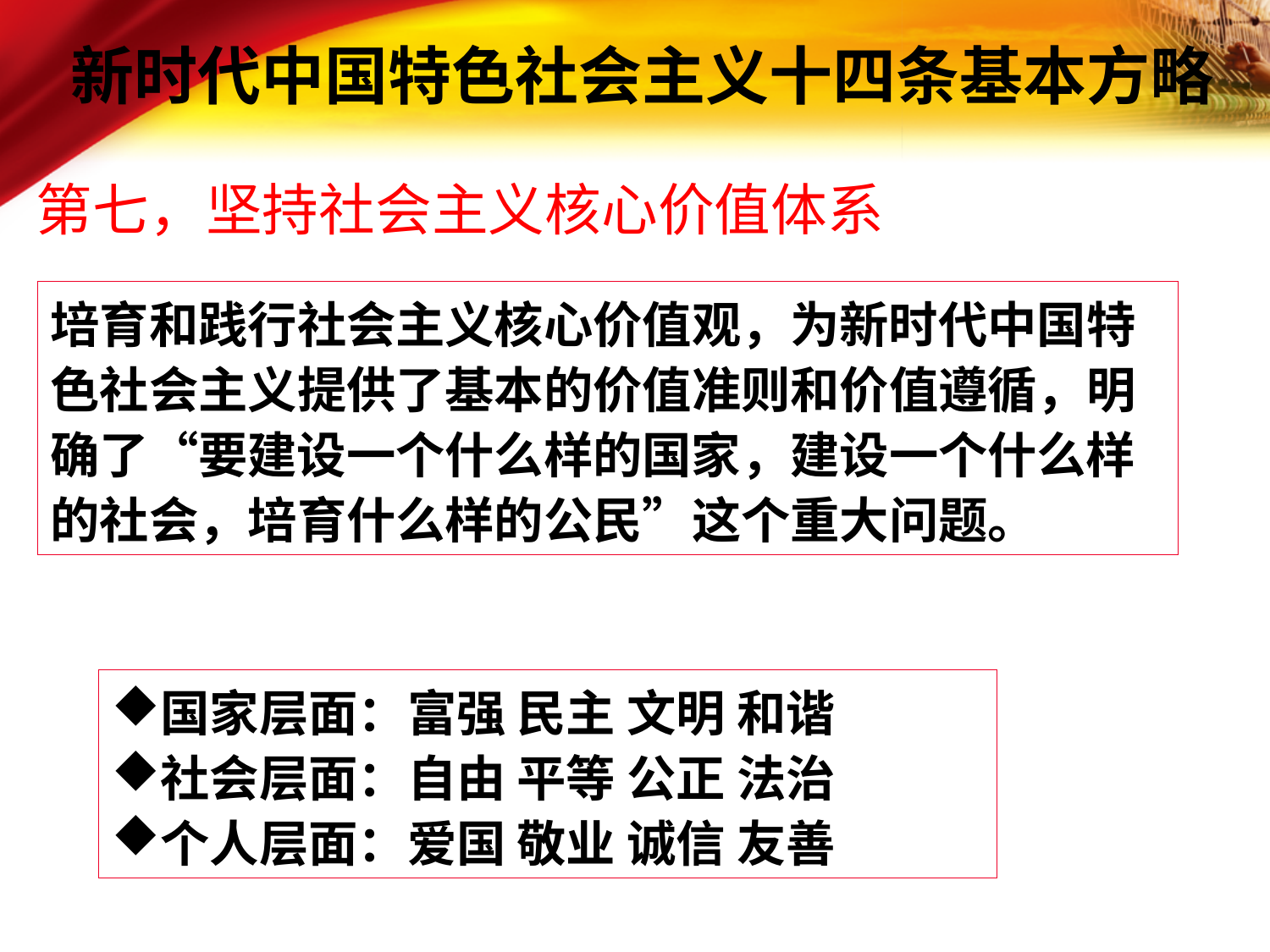

# 新时代中国特色社会主义十四条基本方略
第七，坚持社会主义核心价值体系

培育和践行社会主义核心价值观，为新时代中国特色社会主义提供了基本的价值准则和价值遵循，明确了“要建设一个什么样的国家，建设一个什么样的社会，培育什么样的公民”这个重大问题。
国家层面：富强 民主 文明 和谐
社会层面：自由 平等 公正 法治
个人层面：爱国 敬业 诚信 友善